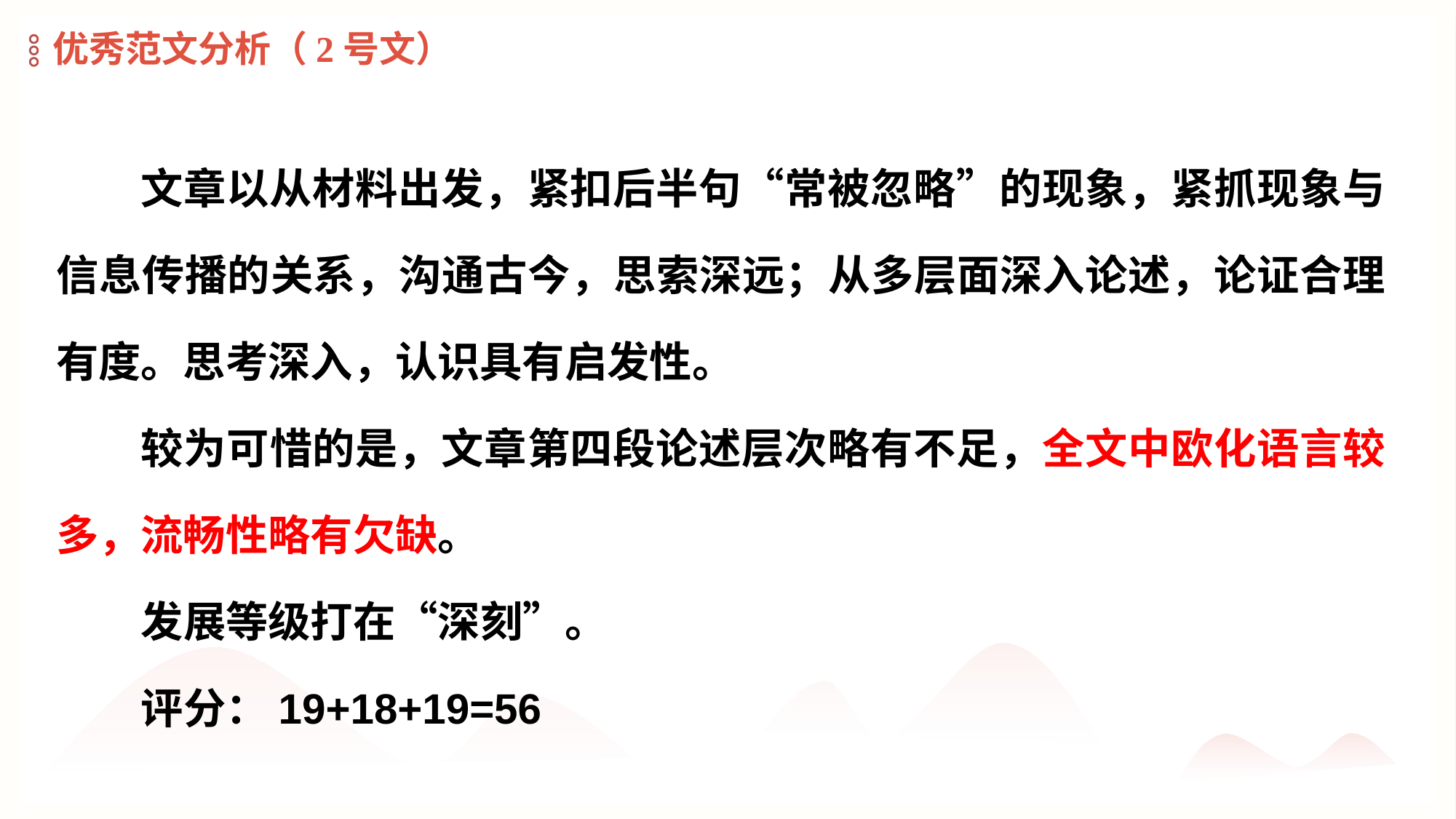

优秀范文分析（2号文）
文章以从材料出发，紧扣后半句“常被忽略”的现象，紧抓现象与信息传播的关系，沟通古今，思索深远；从多层面深入论述，论证合理有度。思考深入，认识具有启发性。
较为可惜的是，文章第四段论述层次略有不足，全文中欧化语言较多，流畅性略有欠缺。
发展等级打在“深刻”。
评分：19+18+19=56